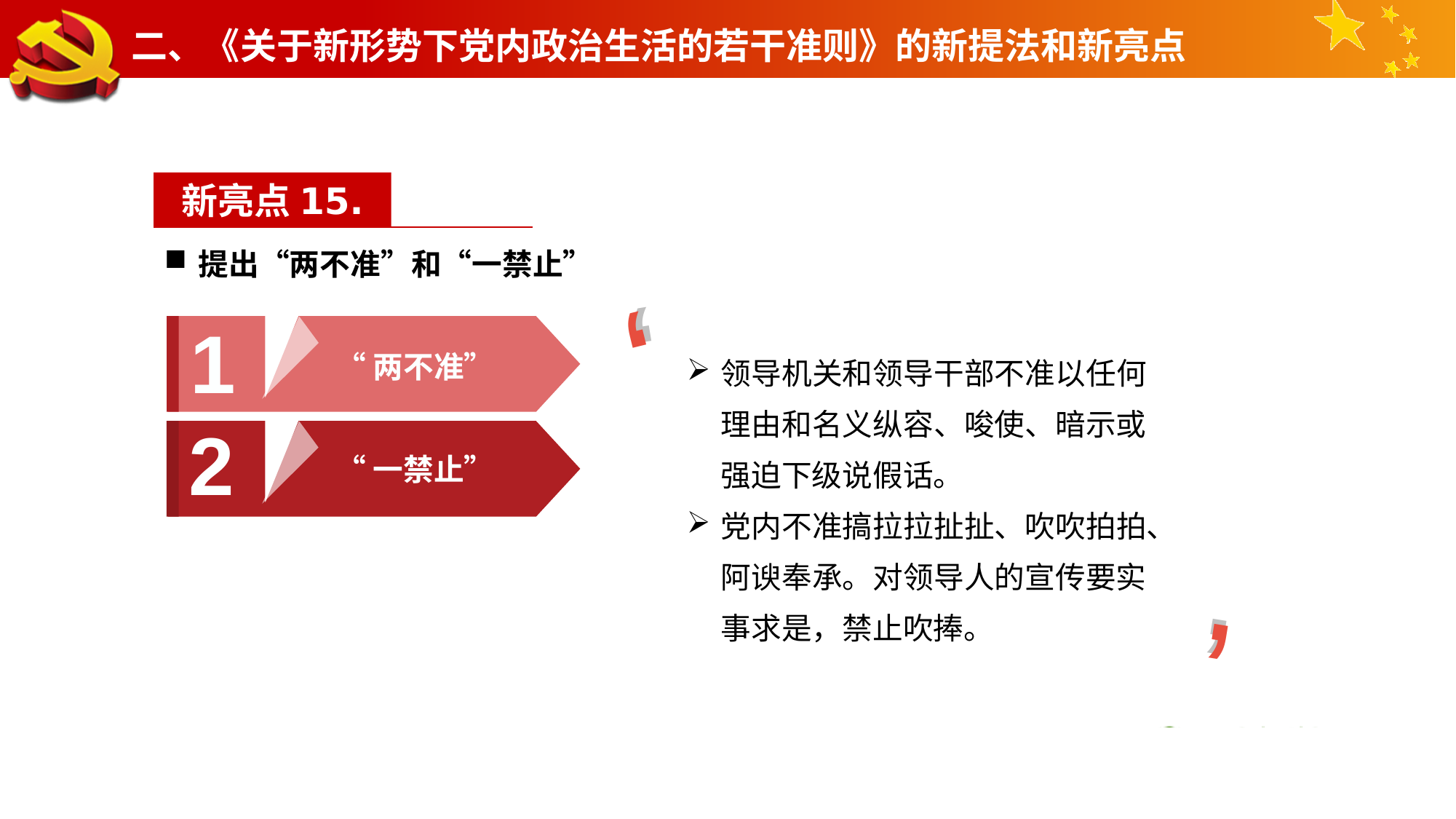

二、《关于新形势下党内政治生活的若干准则》的新提法和新亮点
新亮点15.
提出“两不准”和“一禁止”
,
,
1

“两不准”

领导机关和领导干部不准以任何理由和名义纵容、唆使、暗示或强迫下级说假话。
党内不准搞拉拉扯扯、吹吹拍拍、阿谀奉承。对领导人的宣传要实事求是，禁止吹捧。

2

“一禁止”

,
,